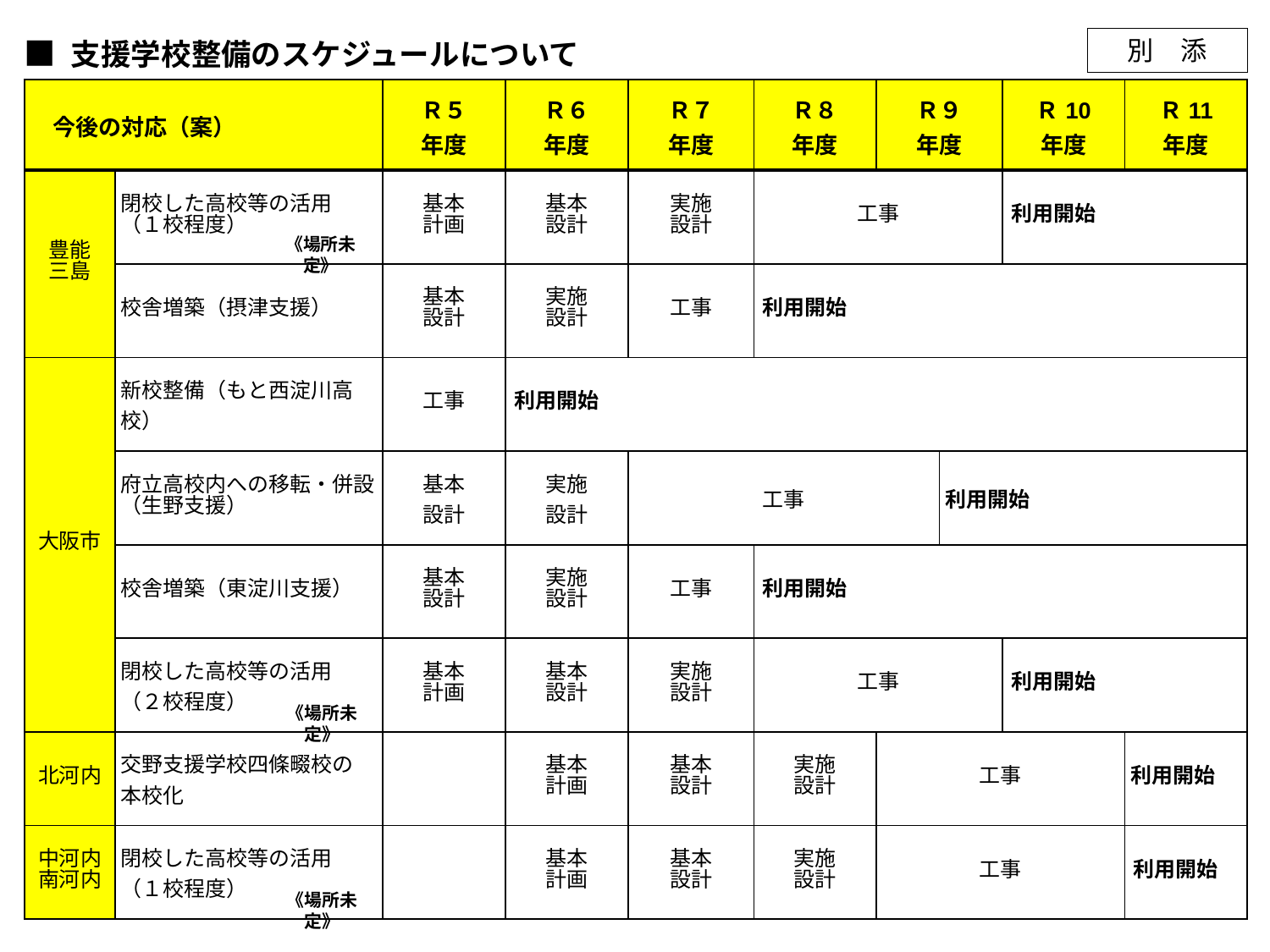

■ 支援学校整備のスケジュールについて
別　添
| 今後の対応（案） |  | Ｒ５ 年度 | Ｒ６ 年度 | Ｒ７ 年度 | Ｒ８ 年度 | Ｒ９ 年度 |  | Ｒ10 年度 | Ｒ11 年度 |
| --- | --- | --- | --- | --- | --- | --- | --- | --- | --- |
| 豊能 三島 | 閉校した高校等の活用 （１校程度） | 基本 計画 | 基本 設計 | 実施 設計 | 工事 |  |  | 利用開始 |  |
|  | 校舎増築（摂津支援） | 基本 設計 | 実施 設計 | 工事 | 利用開始 |  |  |  |  |
| 大阪市 | 新校整備（もと西淀川高校） | 工事 | 利用開始 |  |  |  |  |  |  |
|  | 府立高校内への移転・併設（生野支援） | 基本 設計 | 実施 設計 | 工事 |  |  | 利用開始 |  |  |
|  | 校舎増築（東淀川支援） | 基本 設計 | 実施 設計 | 工事 | 利用開始 |  |  |  |  |
|  | 閉校した高校等の活用 （２校程度） | 基本 計画 | 基本 設計 | 実施 設計 | 工事 |  |  | 利用開始 |  |
| 北河内 | 交野支援学校四條畷校の 本校化 |  | 基本 計画 | 基本 設計 | 実施 設計 | 工事 |  |  | 利用開始 |
| 中河内 南河内 | 閉校した高校等の活用 （１校程度） |  | 基本 計画 | 基本 設計 | 実施 設計 | 工事 |  |  | 利用開始 |
《場所未定》
《場所未定》
《場所未定》